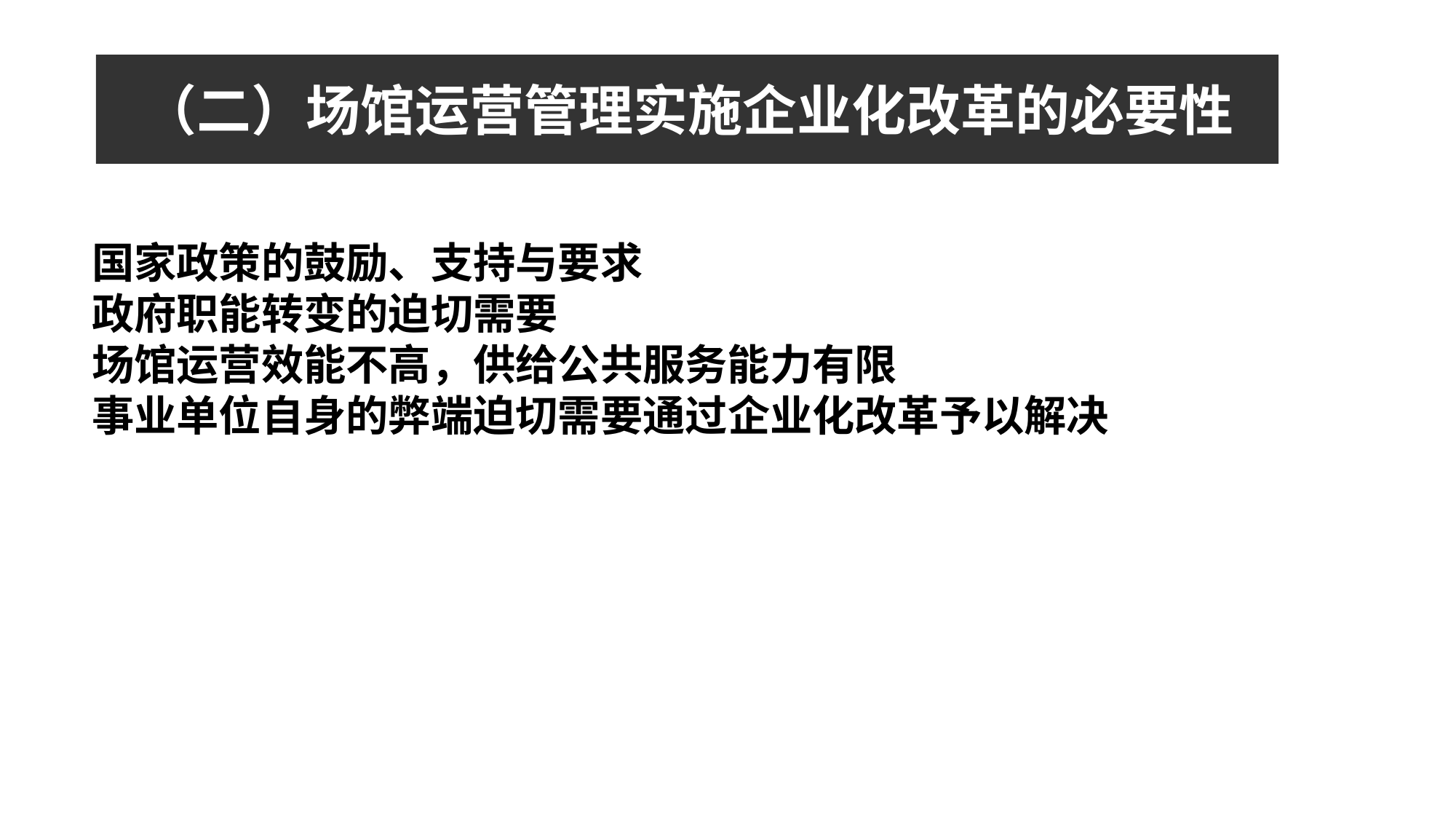

# （二）场馆运营管理实施企业化改革的必要性
国家政策的鼓励、支持与要求
政府职能转变的迫切需要
场馆运营效能不高，供给公共服务能力有限
事业单位自身的弊端迫切需要通过企业化改革予以解决